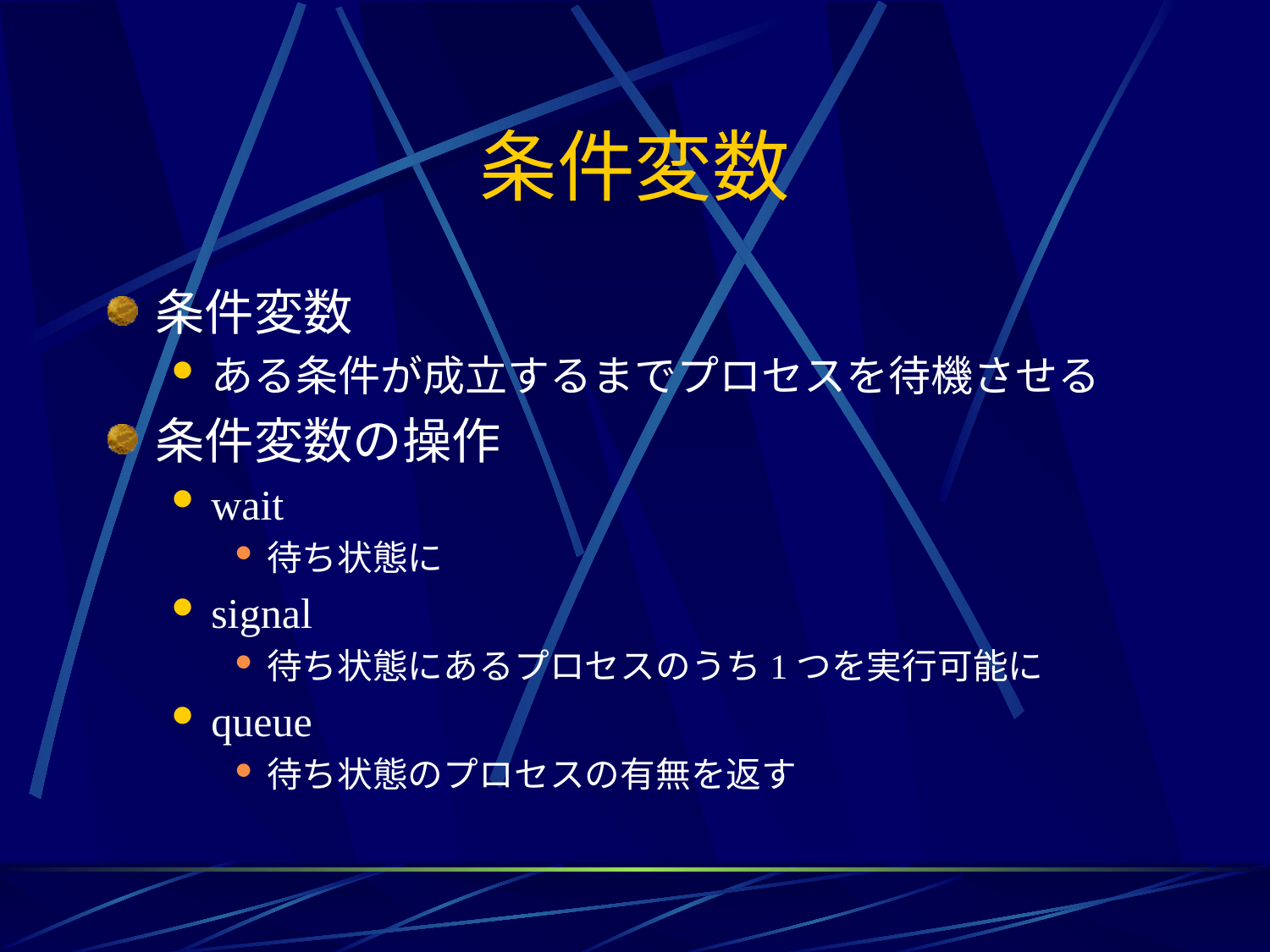

# 条件変数
条件変数
ある条件が成立するまでプロセスを待機させる
条件変数の操作
wait
待ち状態に
signal
待ち状態にあるプロセスのうち1つを実行可能に
queue
待ち状態のプロセスの有無を返す